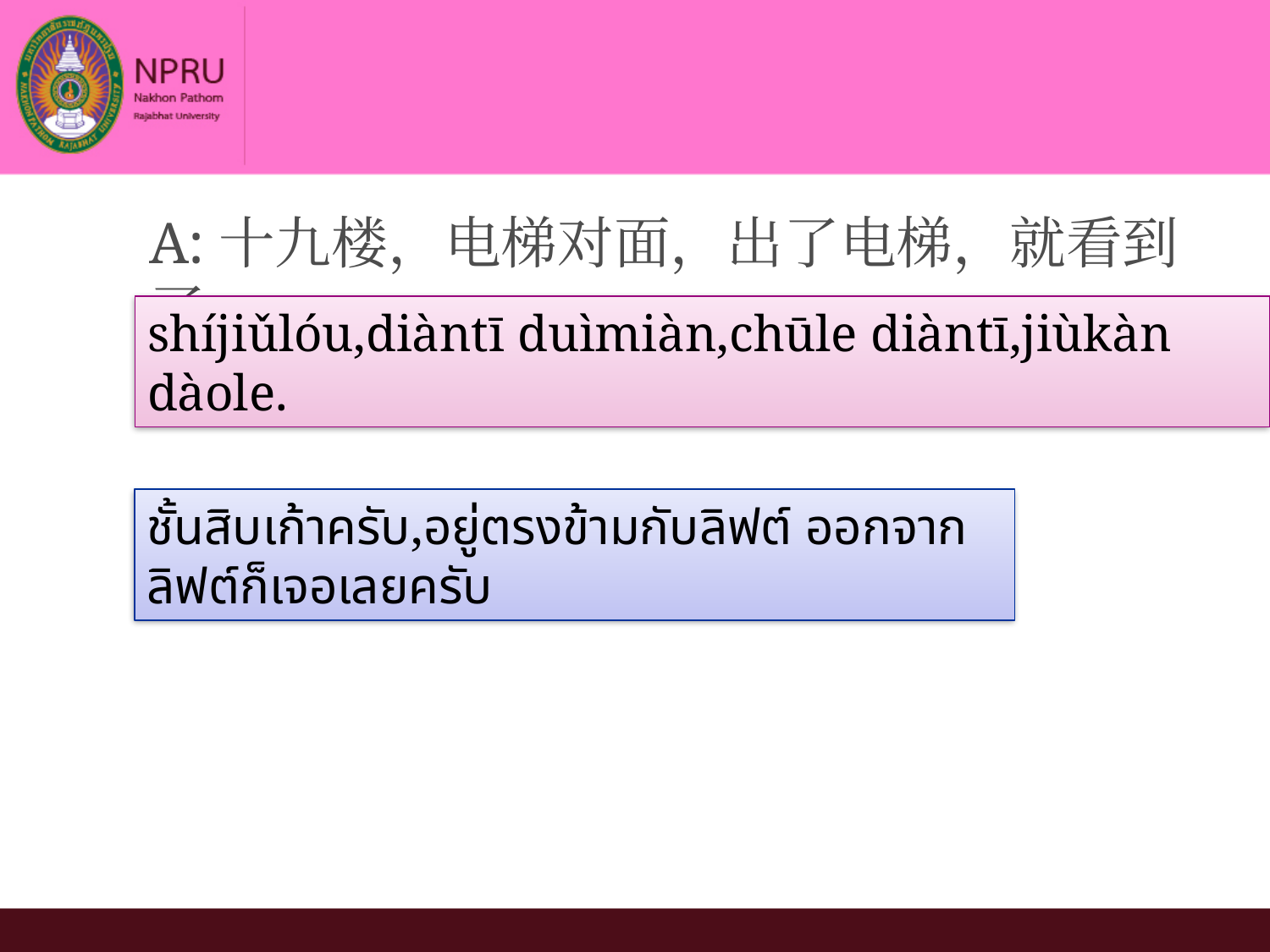

#
A:十九楼，电梯对面，出了电梯，就看到了。
shíjiǔlóu,diàntī duìmiàn,chūle diàntī,jiùkàn dàole.
ชั้นสิบเก้าครับ,อยู่ตรงข้ามกับลิฟต์ ออกจากลิฟต์ก็เจอเลยครับ